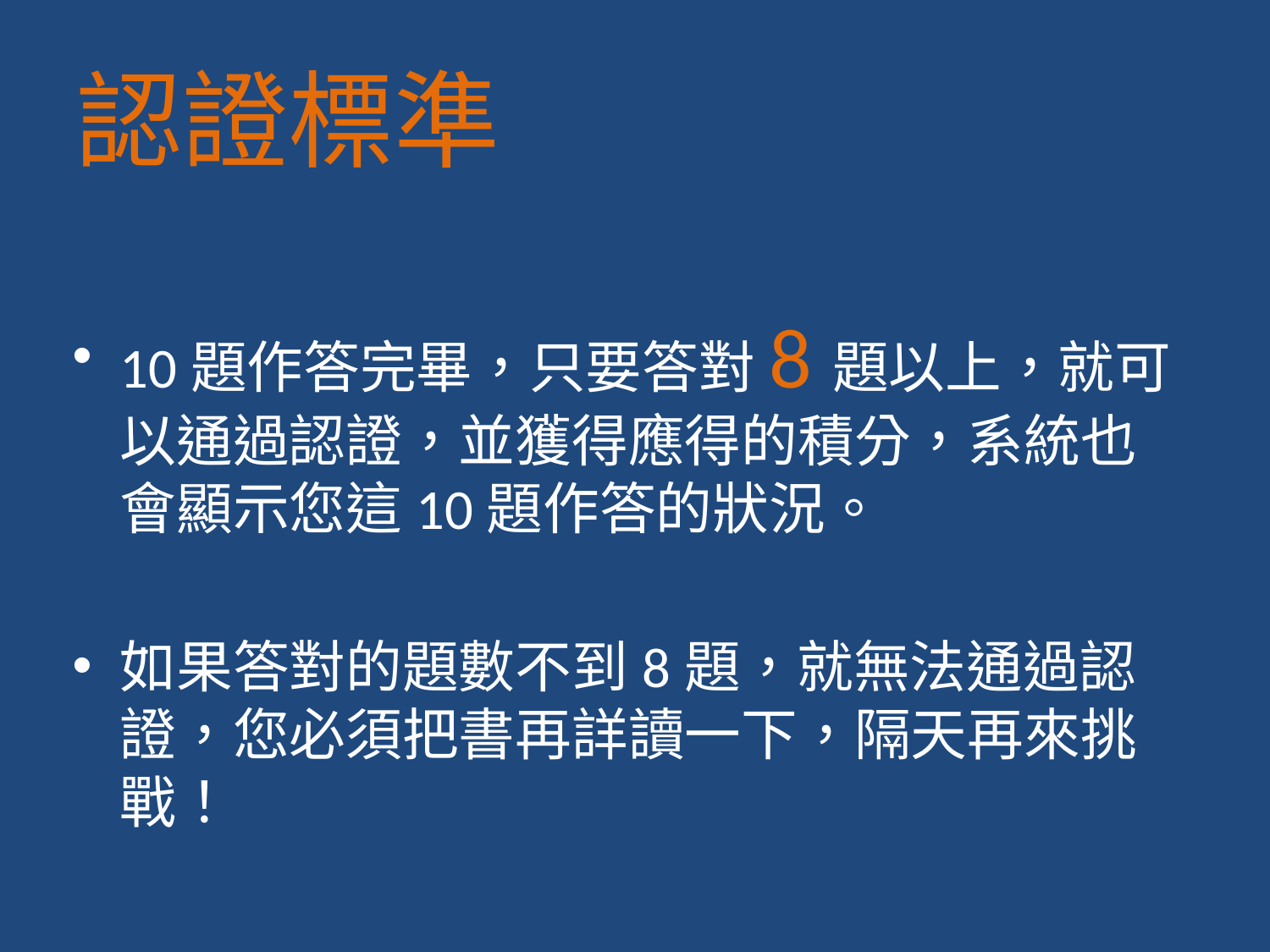

# 認證標準
10題作答完畢，只要答對8題以上，就可以通過認證，並獲得應得的積分，系統也會顯示您這10題作答的狀況。

如果答對的題數不到8題，就無法通過認證，您必須把書再詳讀一下，隔天再來挑戰！